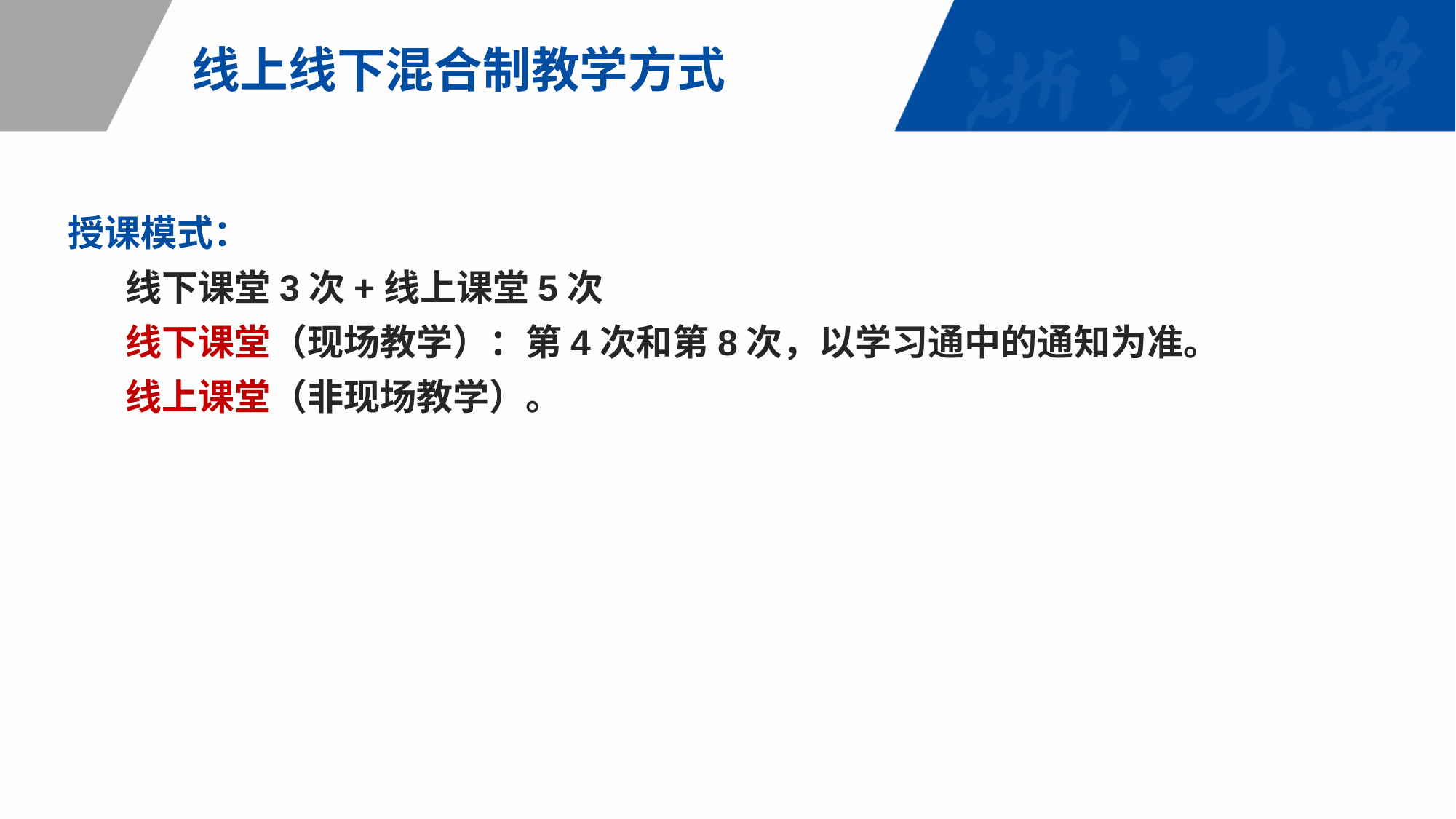

线上线下混合制教学方式
# 授课模式： 线下课堂3次+线上课堂5次 线下课堂（现场教学）：第4次和第8次，以学习通中的通知为准。 线上课堂（非现场教学）。